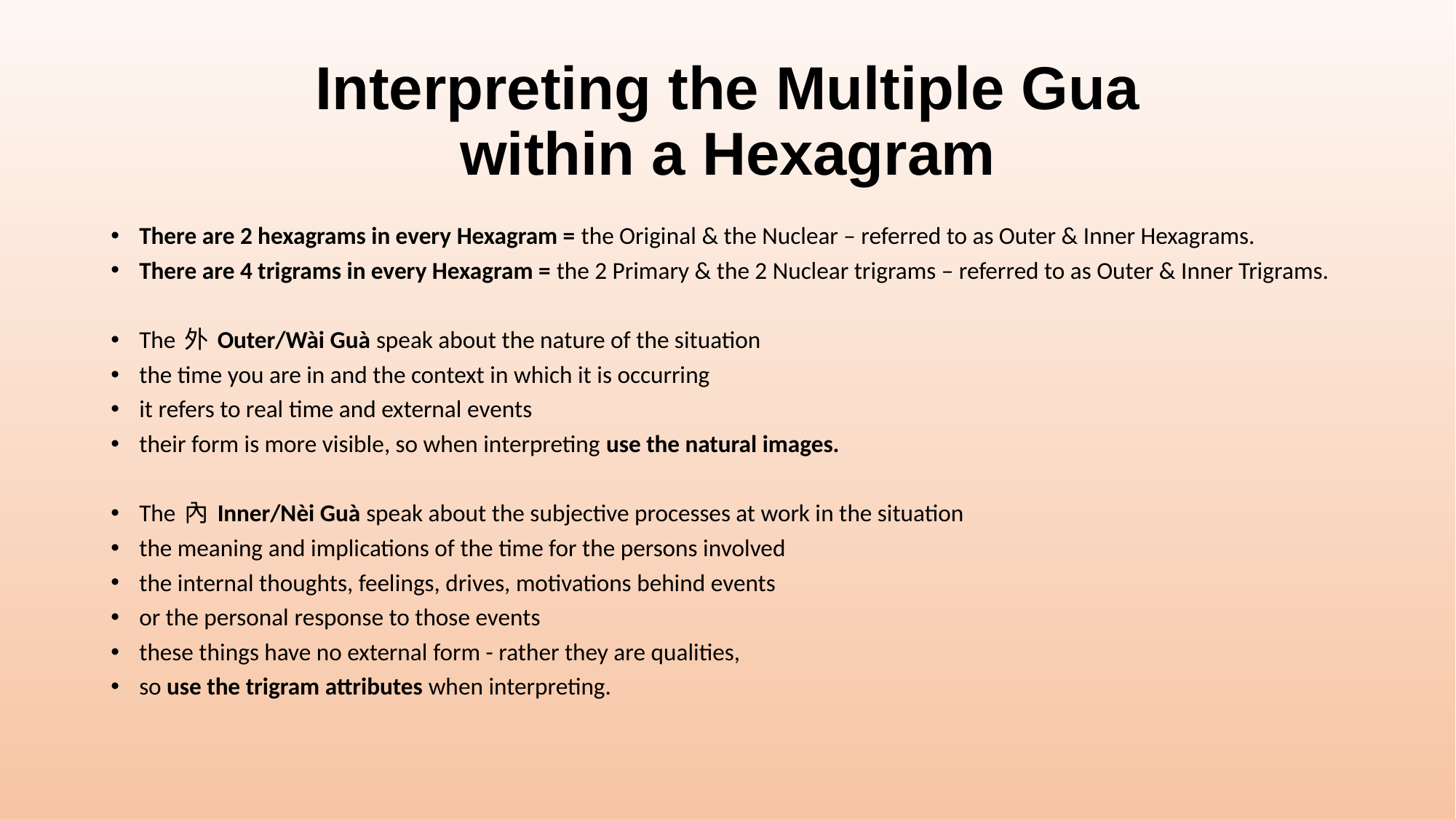

# Interpreting the Multiple Gua within a Hexagram
There are 2 hexagrams in every Hexagram = the Original & the Nuclear – referred to as Outer & Inner Hexagrams.
There are 4 trigrams in every Hexagram = the 2 Primary & the 2 Nuclear trigrams – referred to as Outer & Inner Trigrams.

The 外 Outer/Wài Guà speak about the nature of the situation
the time you are in and the context in which it is occurring
it refers to real time and external events
their form is more visible, so when interpreting use the natural images.

The 內 Inner/Nèi Guà speak about the subjective processes at work in the situation
the meaning and implications of the time for the persons involved
the internal thoughts, feelings, drives, motivations behind events
or the personal response to those events
these things have no external form - rather they are qualities,
so use the trigram attributes when interpreting.